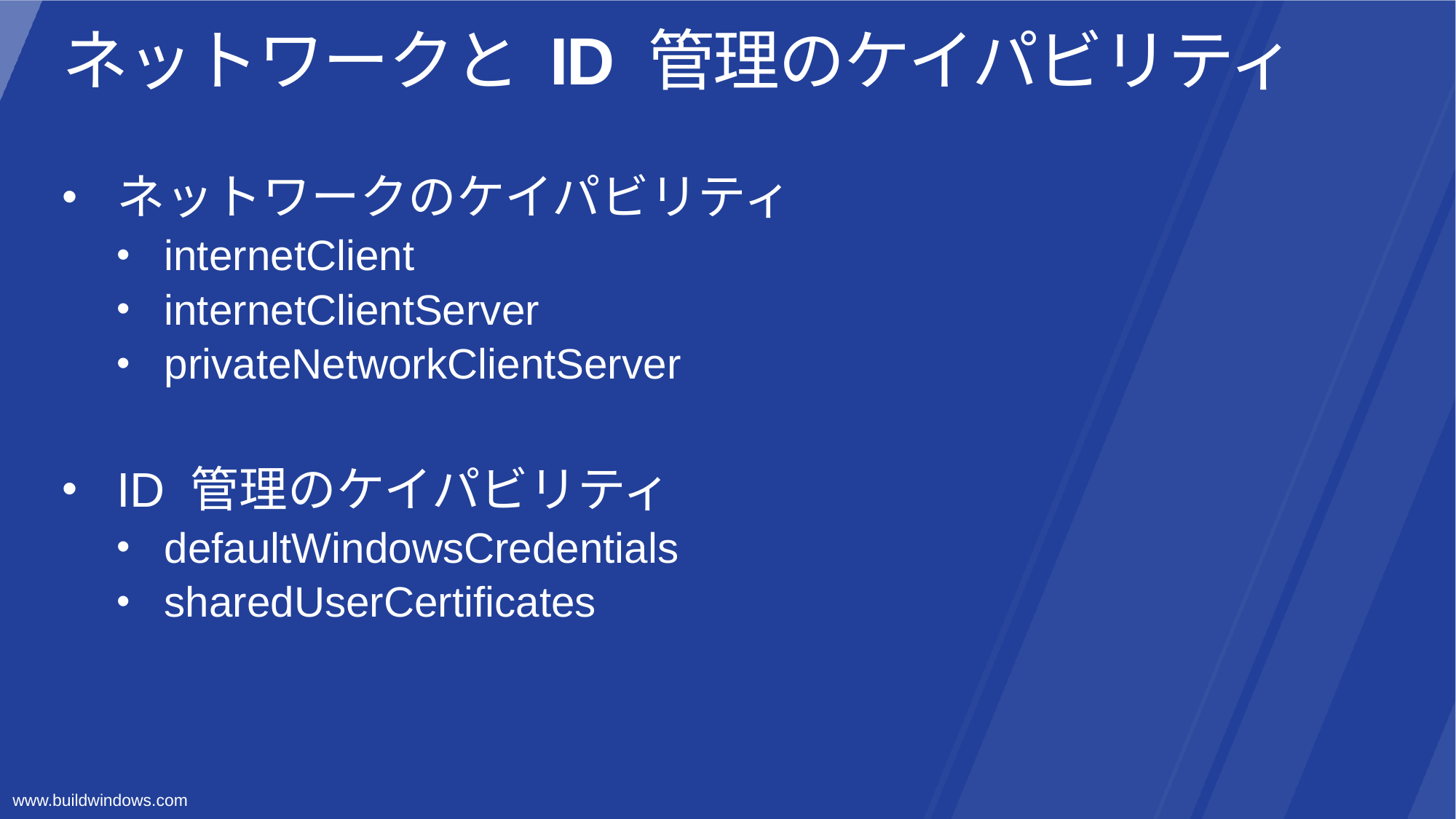

# ネットワークと ID 管理のケイパビリティ
ネットワークのケイパビリティ
internetClient
internetClientServer
privateNetworkClientServer

ID 管理のケイパビリティ
defaultWindowsCredentials
sharedUserCertificates